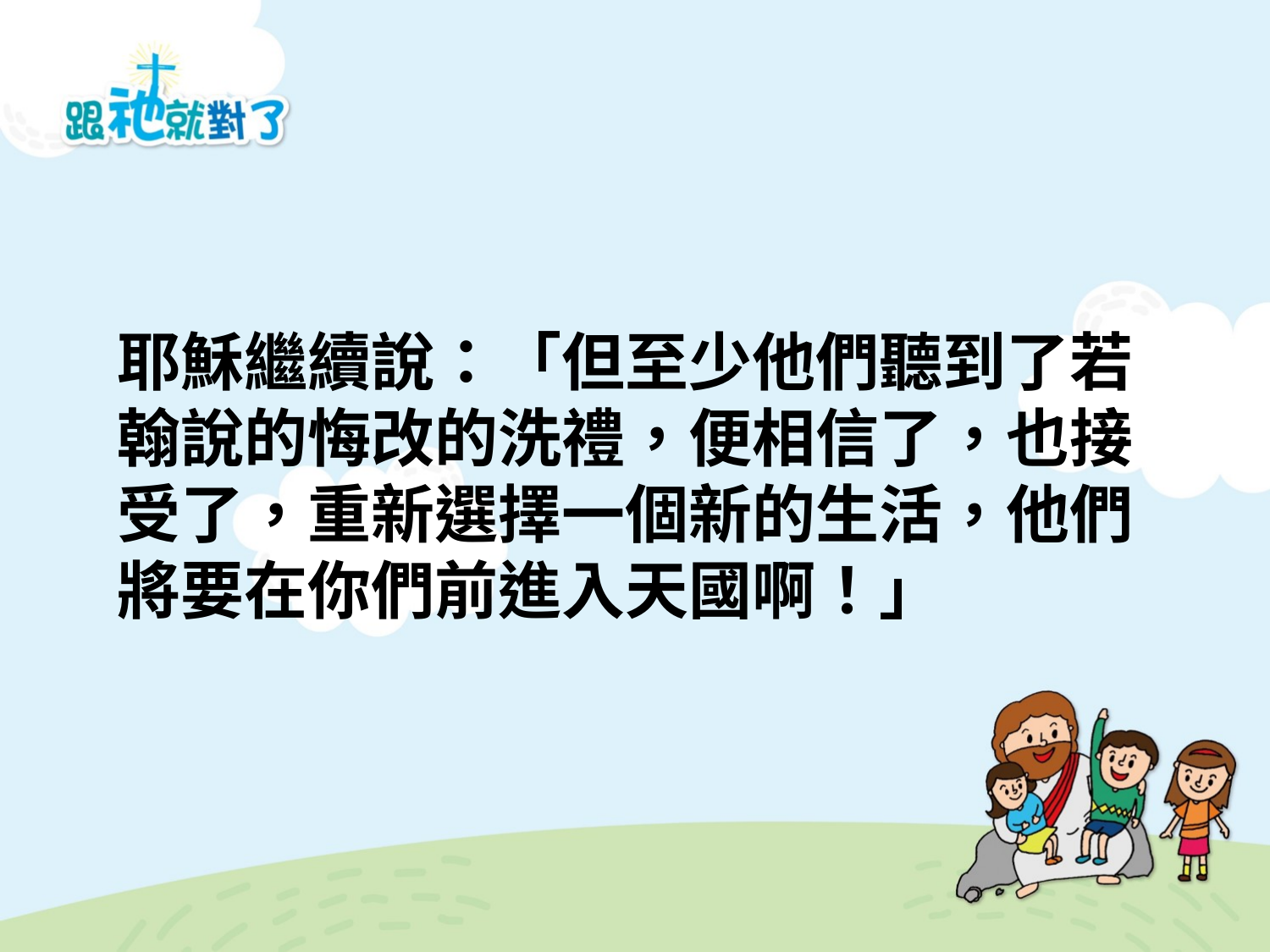

耶穌繼續說：「但至少他們聽到了若翰說的悔改的洗禮，便相信了，也接受了，重新選擇一個新的生活，他們將要在你們前進入天國啊！」